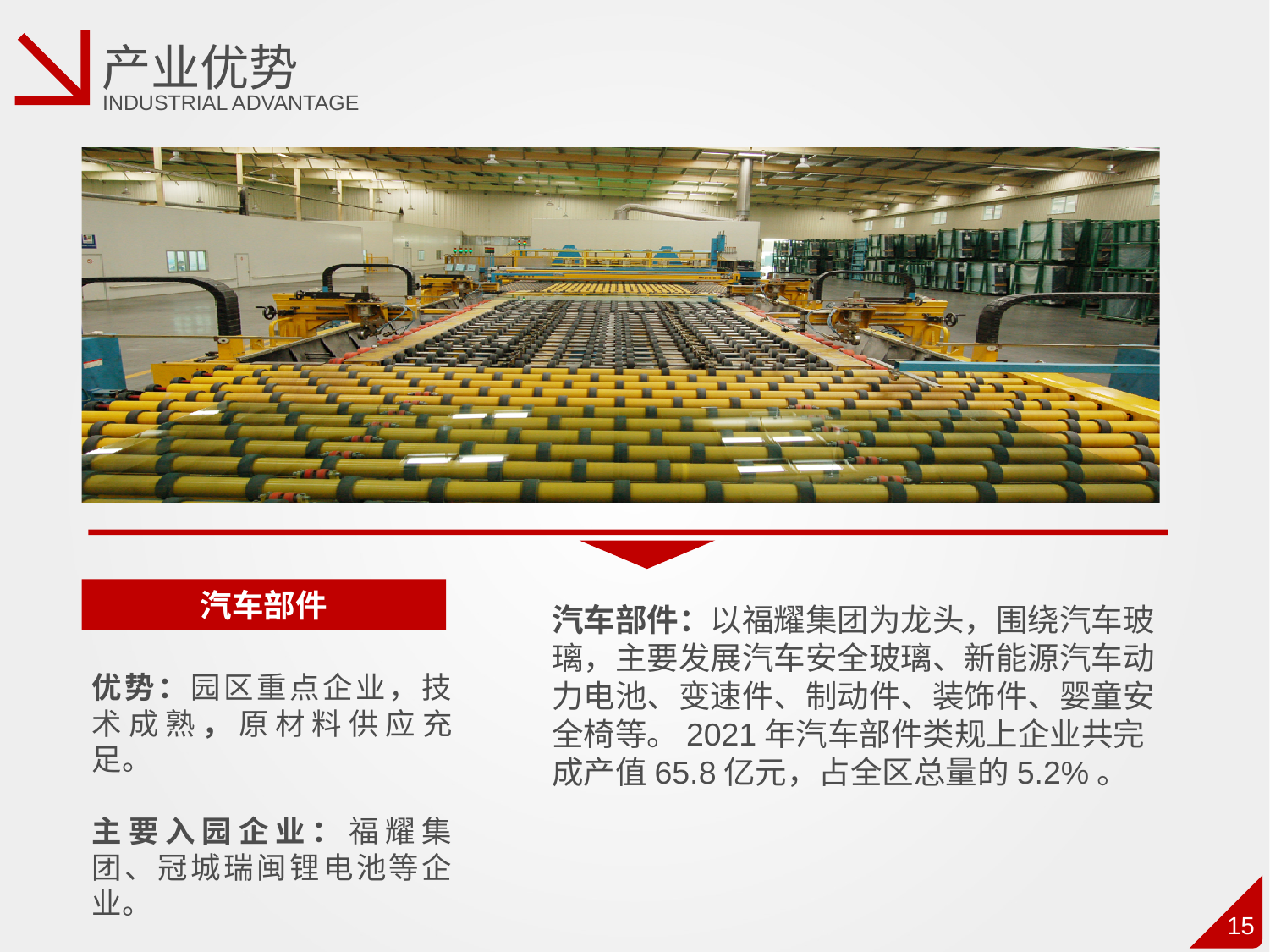

产业优势
industriAL ADVANTAGE

汽车部件
汽车部件：以福耀集团为龙头，围绕汽车玻璃，主要发展汽车安全玻璃、新能源汽车动力电池、变速件、制动件、装饰件、婴童安全椅等。2021年汽车部件类规上企业共完成产值65.8亿元，占全区总量的5.2%。
优势：园区重点企业，技术成熟，原材料供应充足。

主要入园企业：福耀集团、冠城瑞闽锂电池等企业。